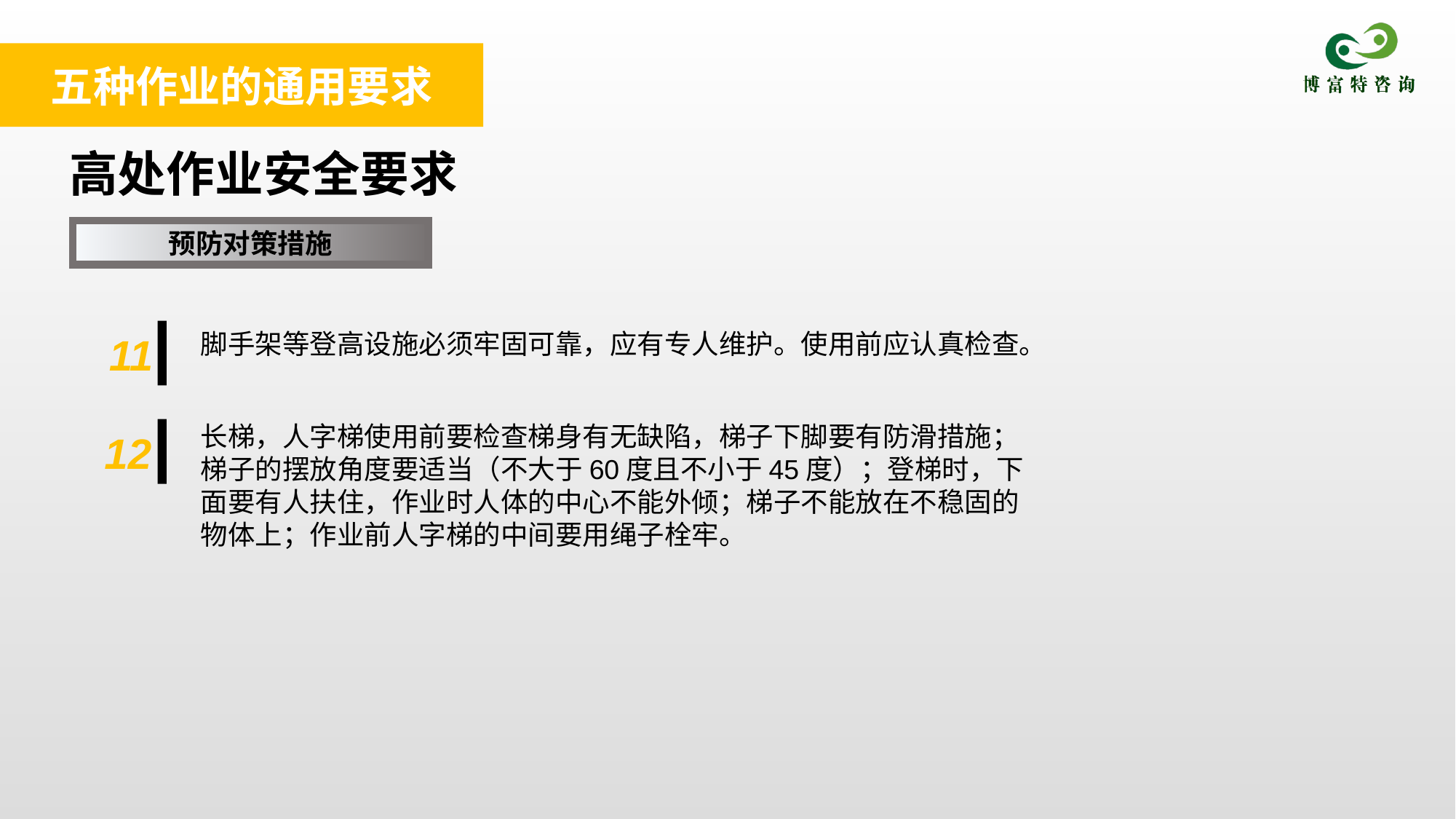

五种作业的通用要求
高处作业安全要求
预防对策措施
脚手架等登高设施必须牢固可靠，应有专人维护。使用前应认真检查。

11
长梯，人字梯使用前要检查梯身有无缺陷，梯子下脚要有防滑措施；梯子的摆放角度要适当（不大于60度且不小于45度）；登梯时，下面要有人扶住，作业时人体的中心不能外倾；梯子不能放在不稳固的物体上；作业前人字梯的中间要用绳子栓牢。

12